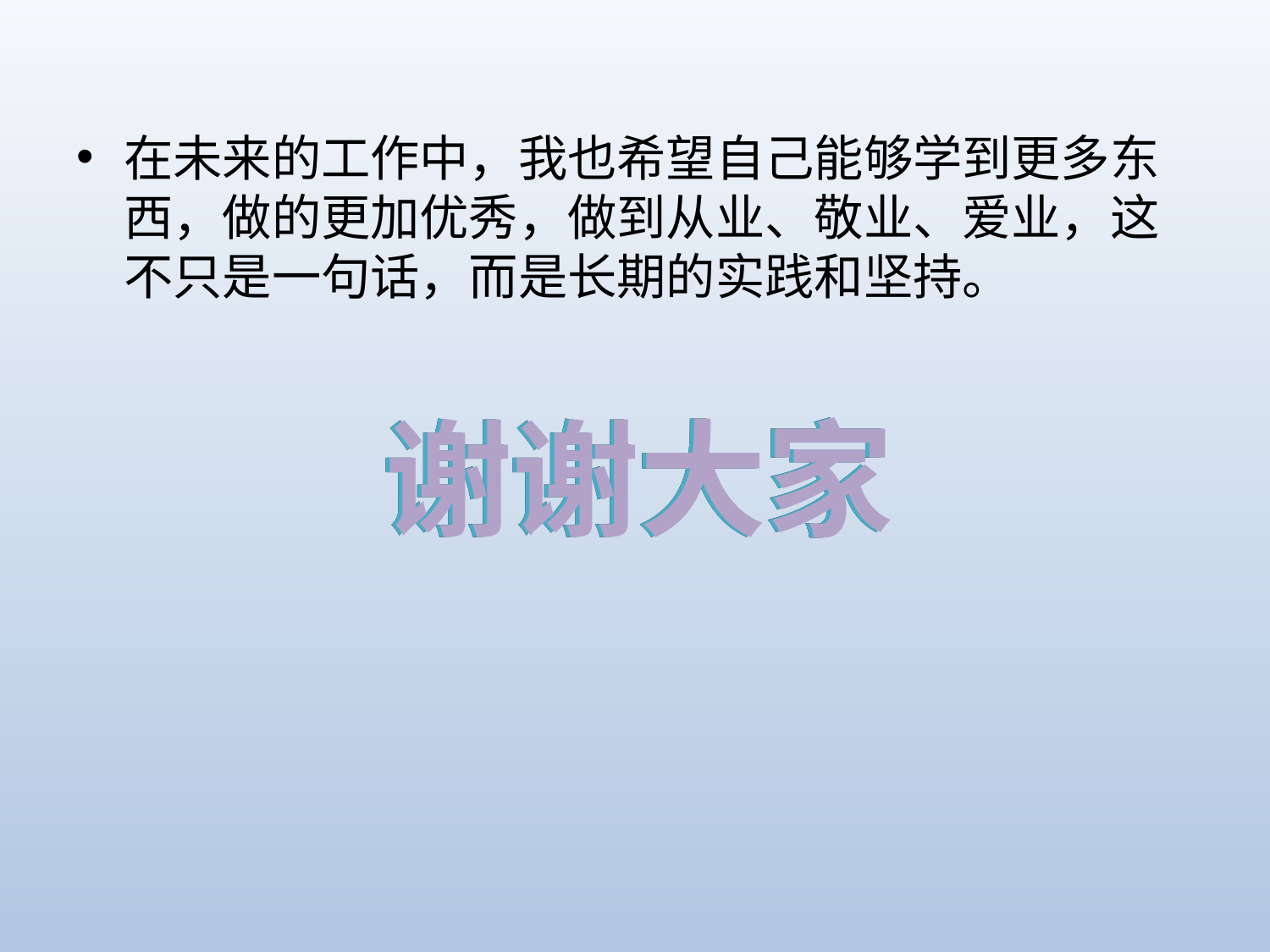

#
在未来的工作中，我也希望自己能够学到更多东西，做的更加优秀，做到从业、敬业、爱业，这不只是一句话，而是长期的实践和坚持。

谢谢大家
谢谢大家
谢谢大家